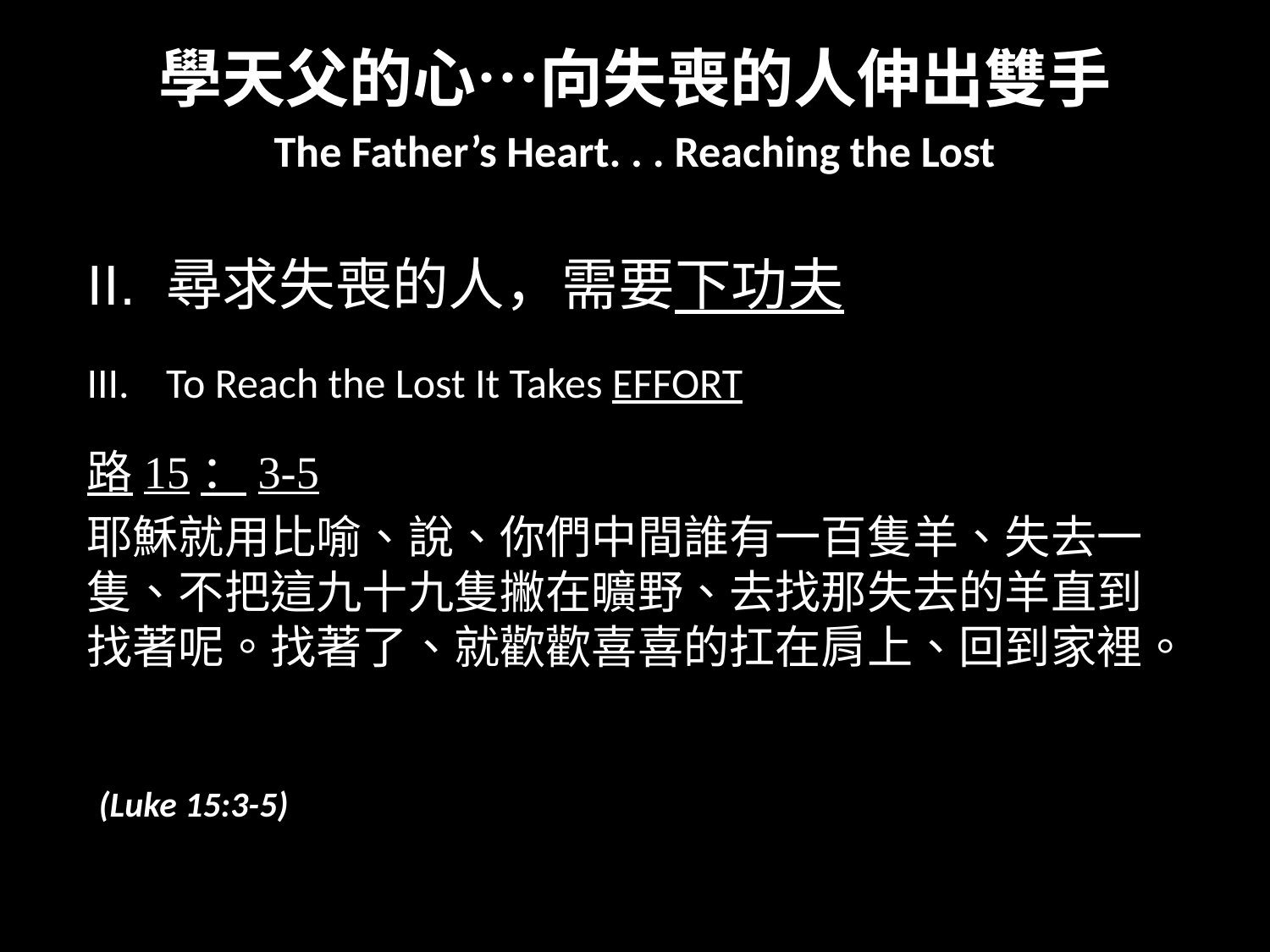

學天父的心…向失喪的人伸出雙手
The Father’s Heart. . . Reaching the Lost

尋求失喪的人，需要下功夫
To Reach the Lost It Takes EFFORT
路15：3-5
耶穌就用比喻、說、你們中間誰有一百隻羊、失去一隻、不把這九十九隻撇在曠野、去找那失去的羊直到找著呢。找著了、就歡歡喜喜的扛在肩上、回到家裡。
(Luke 15:3-5)